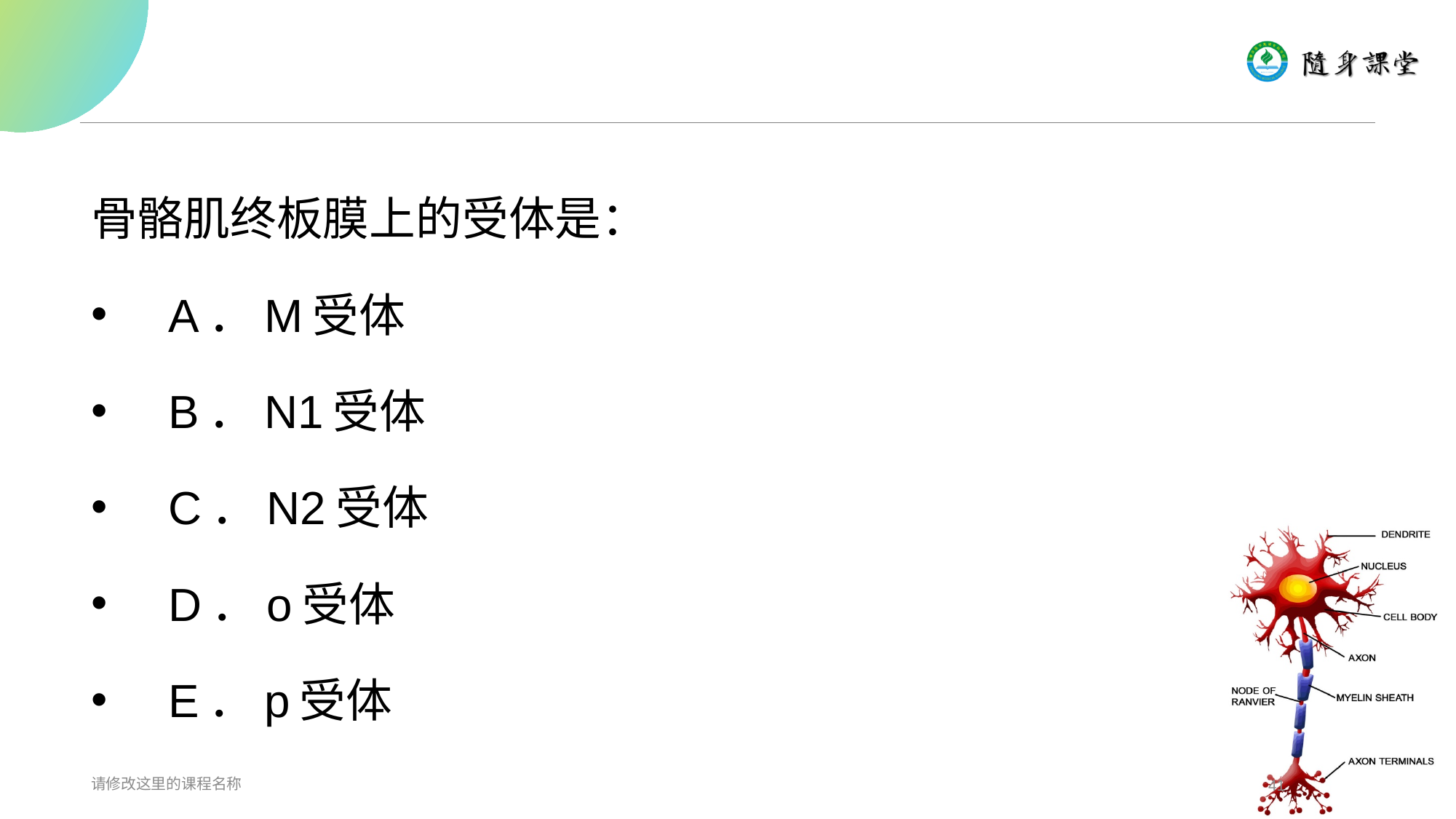

#
骨骼肌终板膜上的受体是：
    A．M受体
    B．N1受体
    C．N2受体
    D．o受体
    E．p受体
请修改这里的课程名称
41